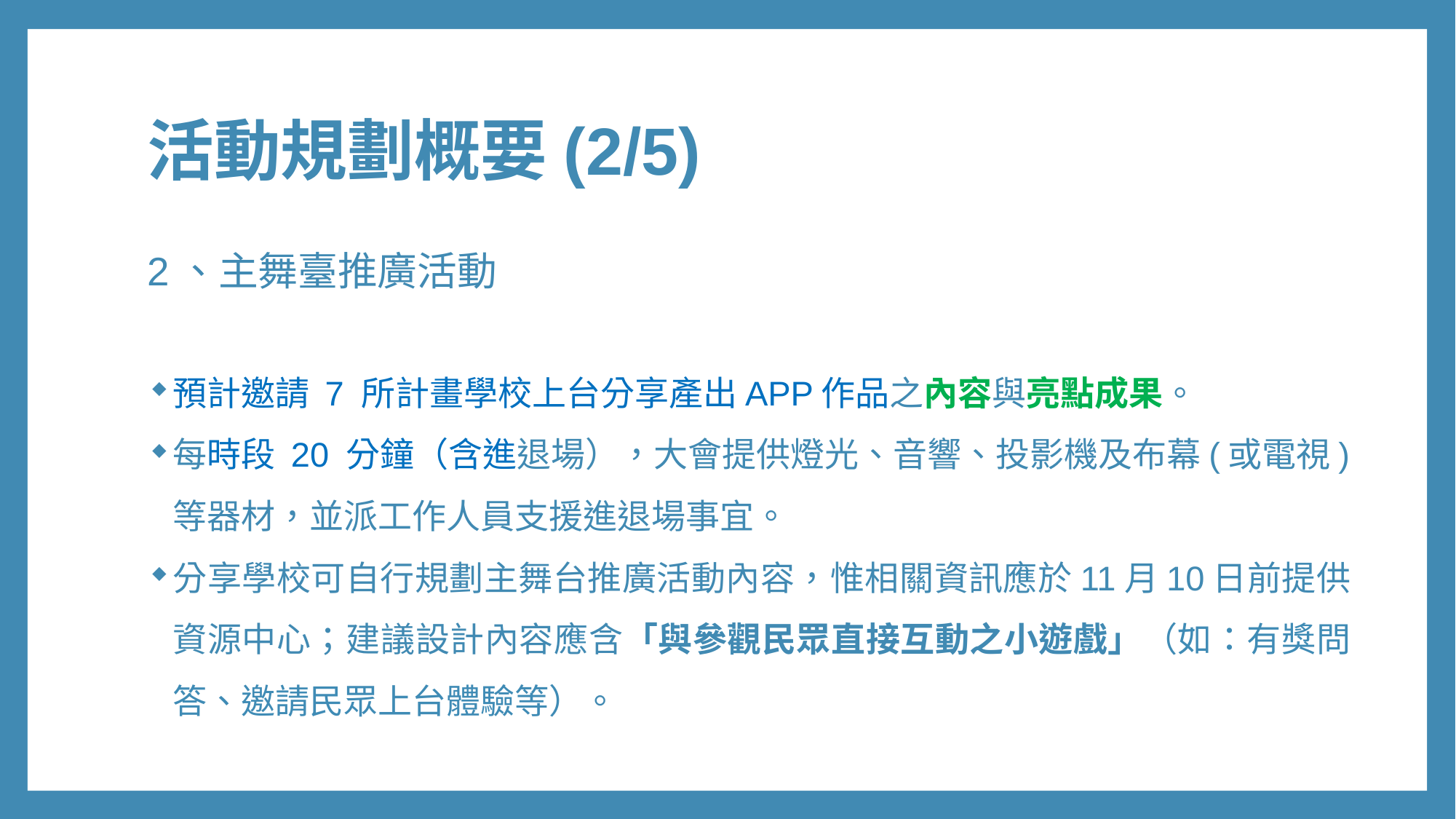

# 活動規劃概要(2/5)
2、主舞臺推廣活動

預計邀請 7 所計畫學校上台分享產出APP作品之內容與亮點成果。
每時段 20 分鐘（含進退場），大會提供燈光、音響、投影機及布幕(或電視)等器材，並派工作人員支援進退場事宜。
分享學校可自行規劃主舞台推廣活動內容，惟相關資訊應於11月10日前提供資源中心；建議設計內容應含「與參觀民眾直接互動之小遊戲」（如：有獎問答、邀請民眾上台體驗等）。